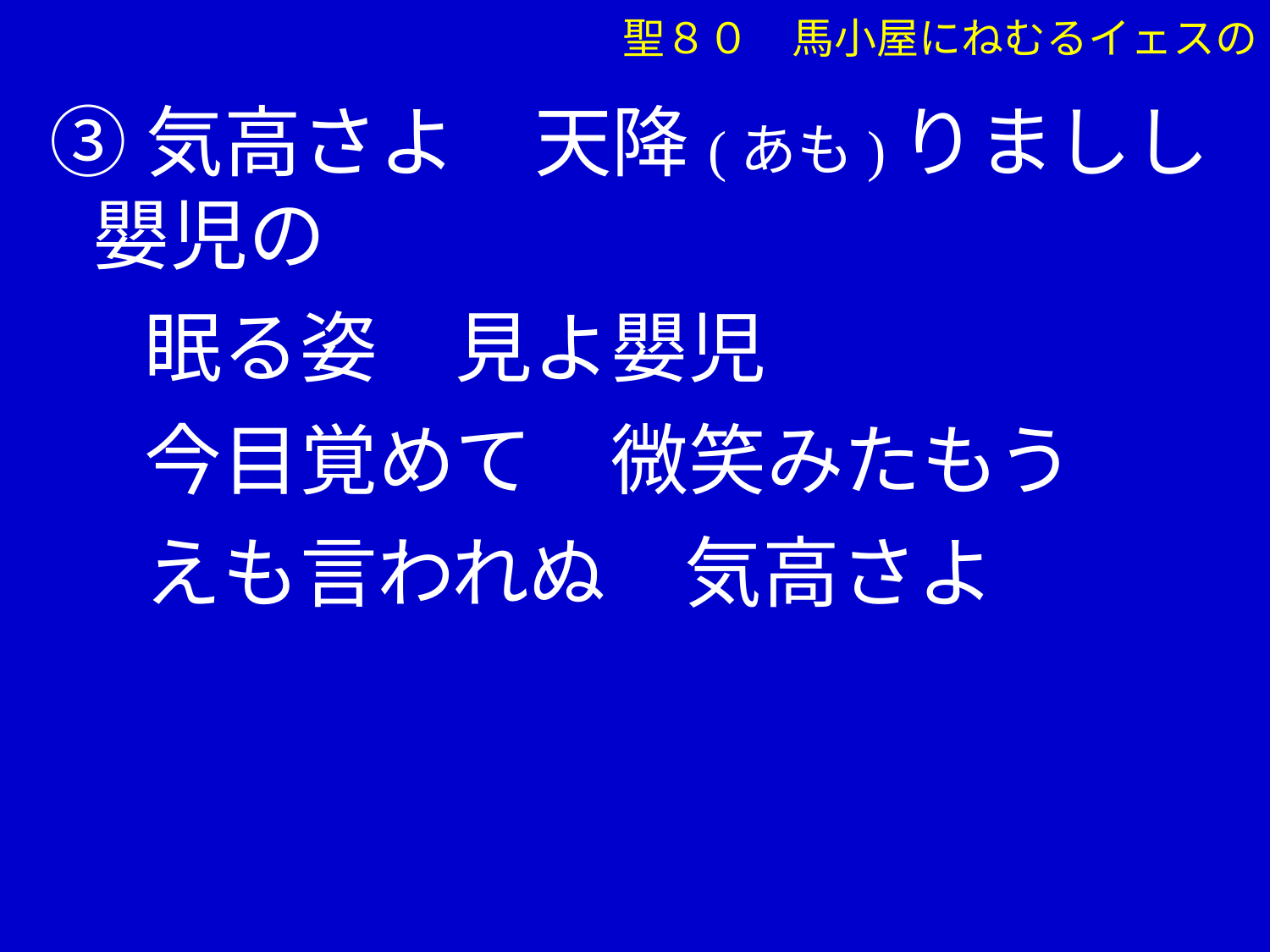

聖８０　馬小屋にねむるイェスの
③気高さよ　天降(あも)りましし嬰児の
　 眠る姿　見よ嬰児
　 今目覚めて　微笑みたもう
　 えも言われぬ　気高さよ